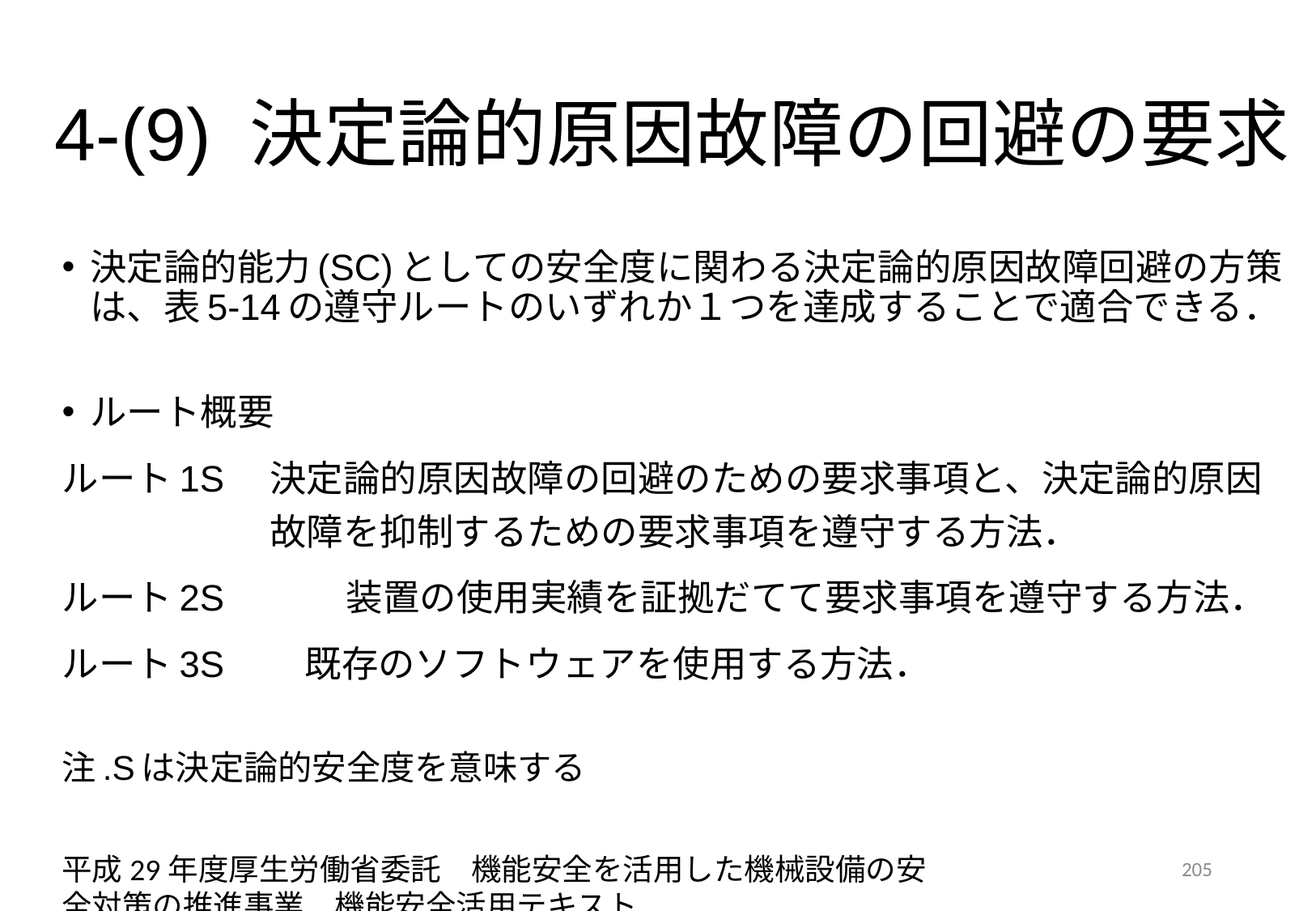

# 4-(9) 決定論的原因故障の回避の要求
決定論的能力(SC)としての安全度に関わる決定論的原因故障回避の方策は、表5-14の遵守ルートのいずれか１つを達成することで適合できる．

ルート概要
ルート1S	決定論的原因故障の回避のための要求事項と、決定論的原因故障を抑制するための要求事項を遵守する方法．
ルート2S　　	装置の使用実績を証拠だてて要求事項を遵守する方法．
ルート3S　　既存のソフトウェアを使用する方法．

注.Sは決定論的安全度を意味する

平成29年度厚生労働省委託　機能安全を活用した機械設備の安全対策の推進事業　機能安全活用テキスト
205